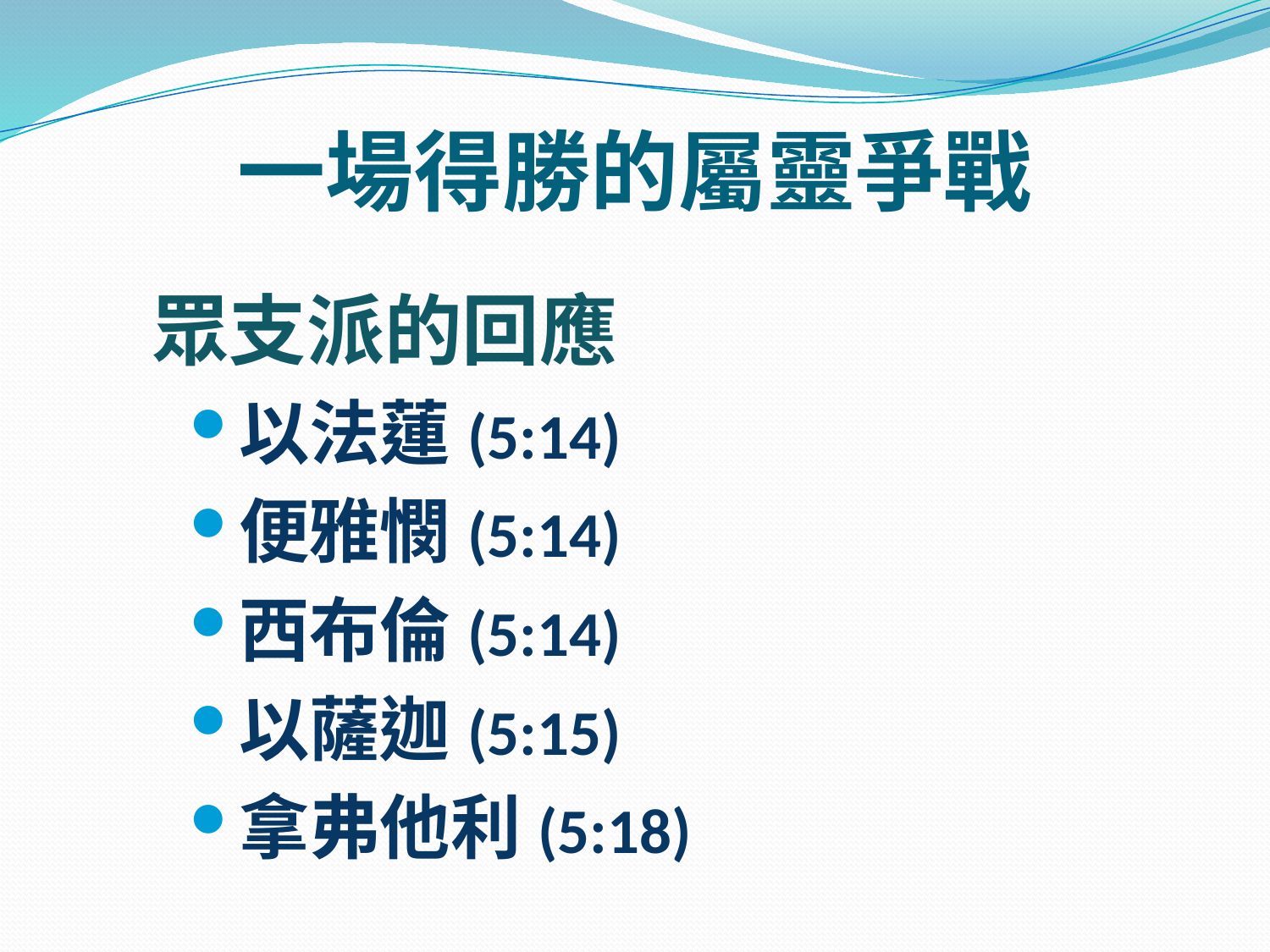

# 一場得勝的屬靈爭戰
眾支派的回應
以法蓮(5:14)
便雅憫(5:14)
西布倫(5:14)
以薩迦(5:15)
拿弗他利(5:18)